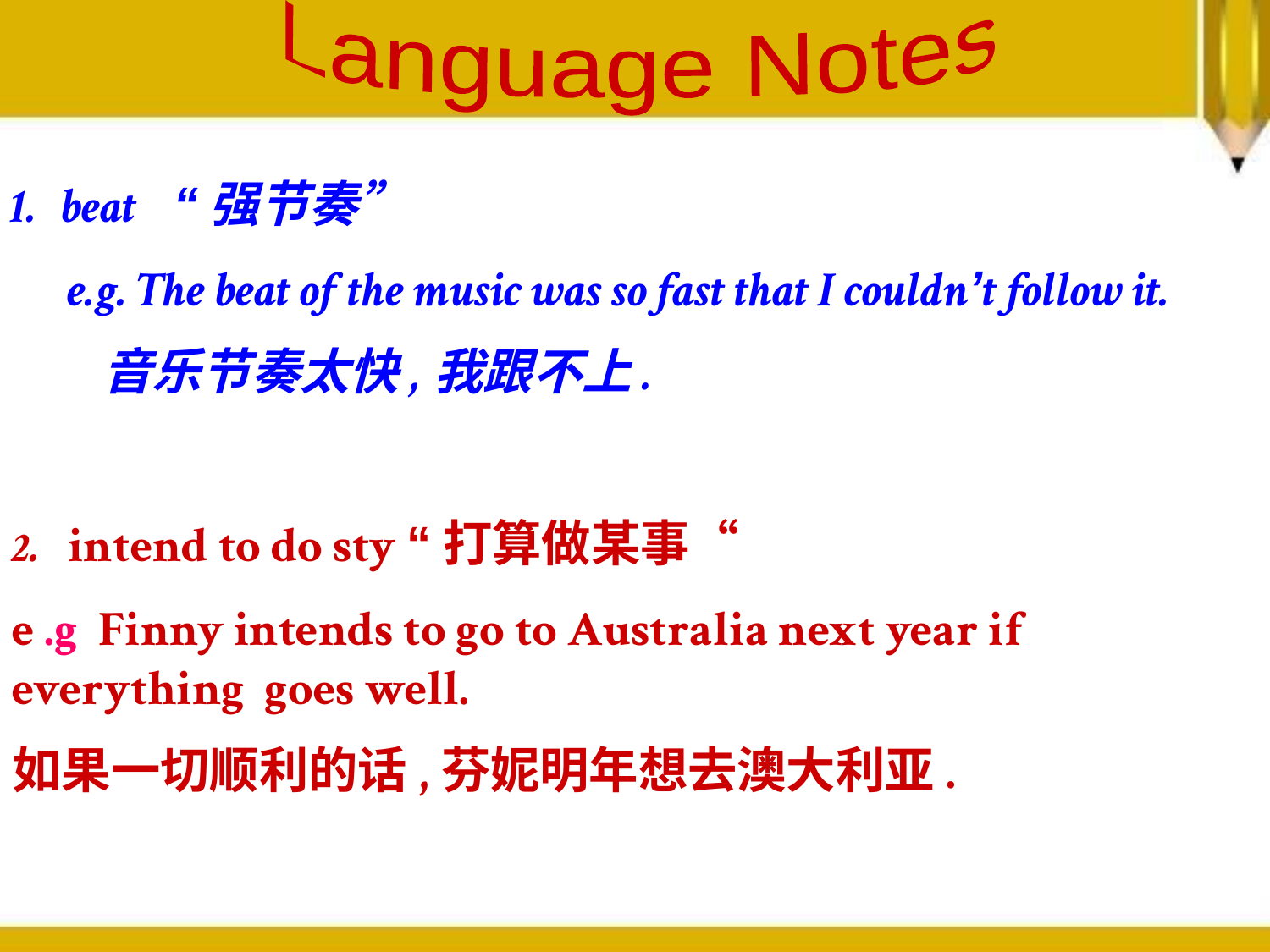

Language Notes
beat    “强节奏”
      e.g. The beat of the music was so fast that I couldn’t follow it.
       音乐节奏太快,我跟不上.

2.   intend to do sty “打算做某事“
e .g  Finny intends to go to Australia next year if everything  goes well.
如果一切顺利的话,芬妮明年想去澳大利亚.